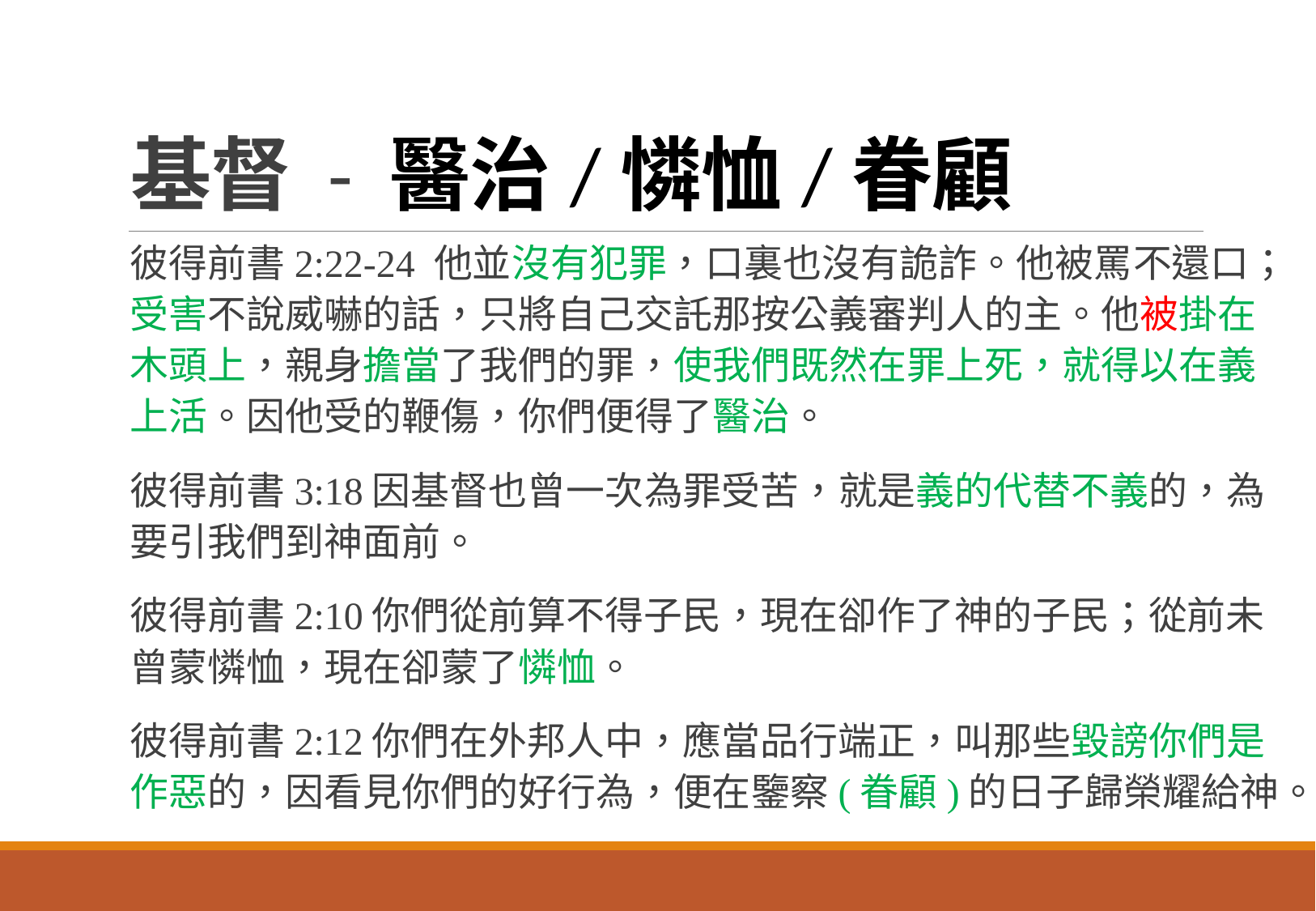

# 基督 - 醫治/憐恤/眷顧
彼得前書2:22-24 他並沒有犯罪，口裏也沒有詭詐。他被罵不還口；受害不說威嚇的話，只將自己交託那按公義審判人的主。他被掛在木頭上，親身擔當了我們的罪，使我們既然在罪上死，就得以在義上活。因他受的鞭傷，你們便得了醫治。
彼得前書3:18因基督也曾一次為罪受苦，就是義的代替不義的，為要引我們到神面前。
彼得前書2:10你們從前算不得子民，現在卻作了神的子民；從前未曾蒙憐恤，現在卻蒙了憐恤。
彼得前書2:12你們在外邦人中，應當品行端正，叫那些毀謗你們是作惡的，因看見你們的好行為，便在鑒察(眷顧)的日子歸榮耀給神。